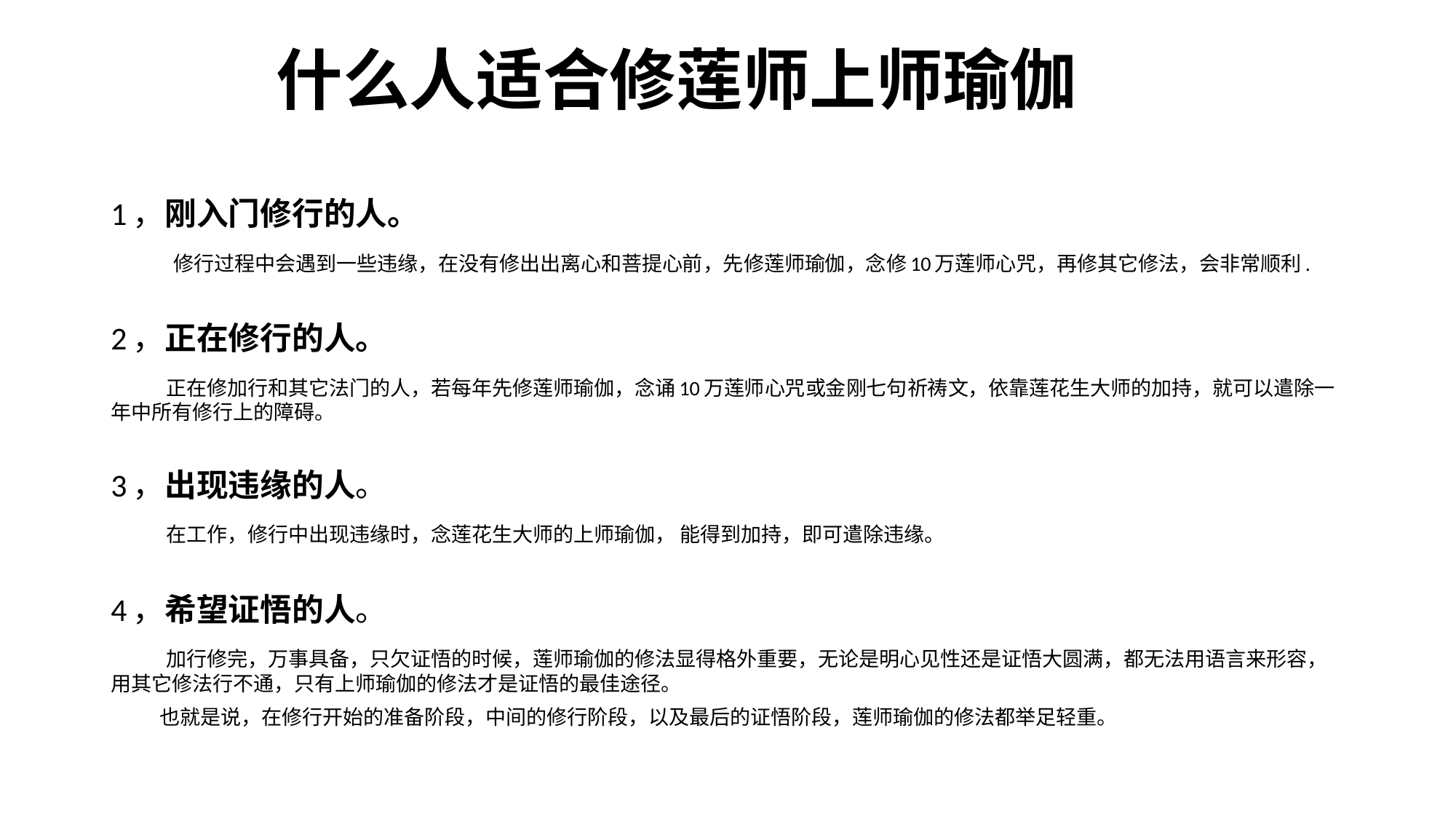

# 什么人适合修莲师上师瑜伽
1，刚入门修行的人。
        修行过程中会遇到一些违缘，在没有修出出离心和菩提心前，先修莲师瑜伽，念修10万莲师心咒，再修其它修法，会非常顺利.

2，正在修行的人。
       正在修加行和其它法门的人，若每年先修莲师瑜伽，念诵10万莲师心咒或金刚七句祈祷文，依靠莲花生大师的加持，就可以遣除一年中所有修行上的障碍。

3，出现违缘的人。
       在工作，修行中出现违缘时，念莲花生大师的上师瑜伽， 能得到加持，即可遣除违缘。

4，希望证悟的人。
       加行修完，万事具备，只欠证悟的时候，莲师瑜伽的修法显得格外重要，无论是明心见性还是证悟大圆满，都无法用语言来形容，用其它修法行不通，只有上师瑜伽的修法才是证悟的最佳途径。
          也就是说，在修行开始的准备阶段，中间的修行阶段，以及最后的证悟阶段，莲师瑜伽的修法都举足轻重。